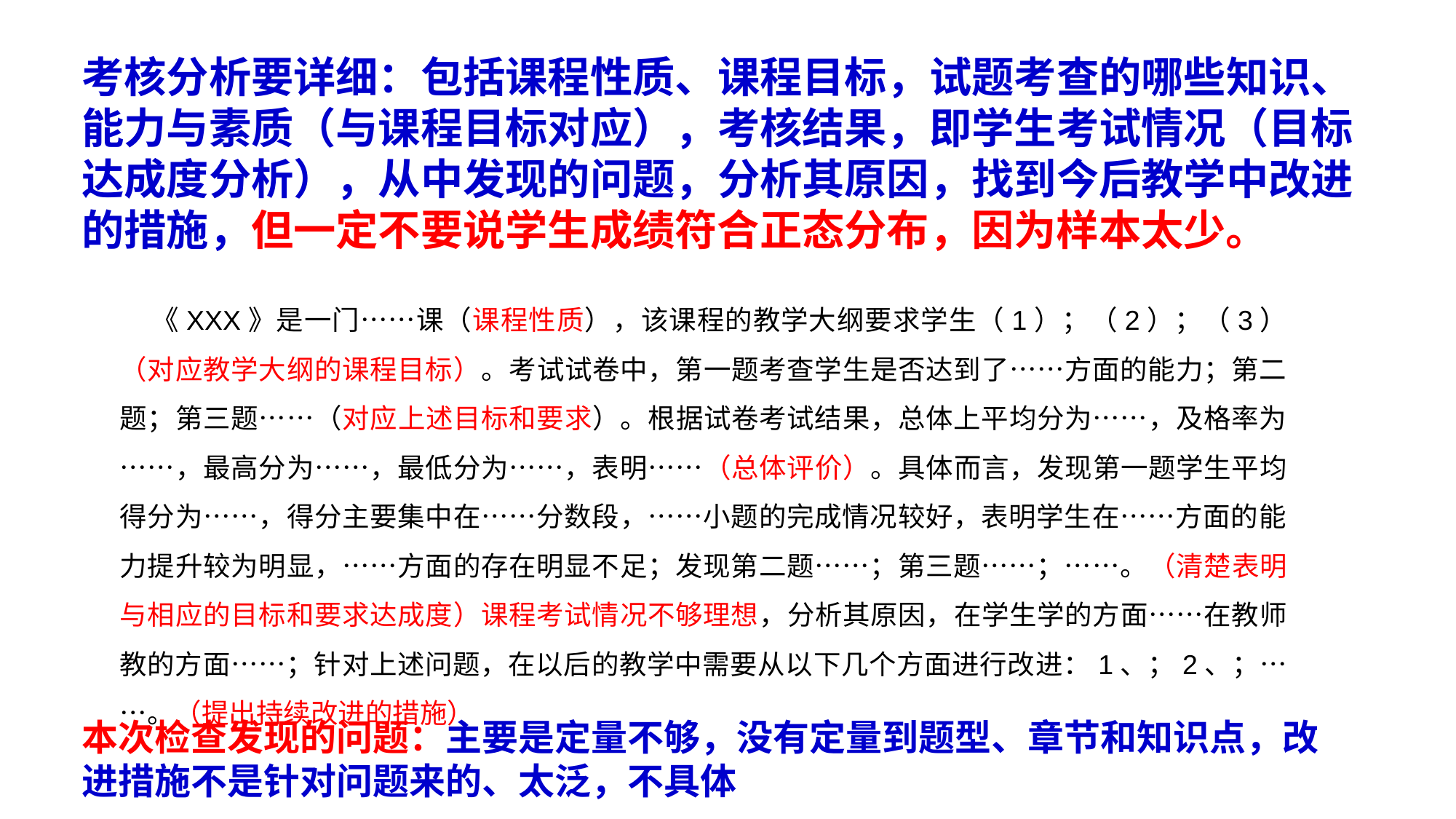

考核分析要详细：包括课程性质、课程目标，试题考查的哪些知识、能力与素质（与课程目标对应），考核结果，即学生考试情况（目标达成度分析），从中发现的问题，分析其原因，找到今后教学中改进的措施，但一定不要说学生成绩符合正态分布，因为样本太少。
《XXX》是一门……课（课程性质），该课程的教学大纲要求学生（1）；（2）；（3）（对应教学大纲的课程目标）。考试试卷中，第一题考查学生是否达到了……方面的能力；第二题；第三题……（对应上述目标和要求）。根据试卷考试结果，总体上平均分为……，及格率为……，最高分为……，最低分为……，表明……（总体评价）。具体而言，发现第一题学生平均得分为……，得分主要集中在……分数段，……小题的完成情况较好，表明学生在……方面的能力提升较为明显，……方面的存在明显不足；发现第二题……；第三题……；……。（清楚表明与相应的目标和要求达成度）课程考试情况不够理想，分析其原因，在学生学的方面……在教师教的方面……；针对上述问题，在以后的教学中需要从以下几个方面进行改进：1、；2、；……。（提出持续改进的措施）
本次检查发现的问题：主要是定量不够，没有定量到题型、章节和知识点，改进措施不是针对问题来的、太泛，不具体